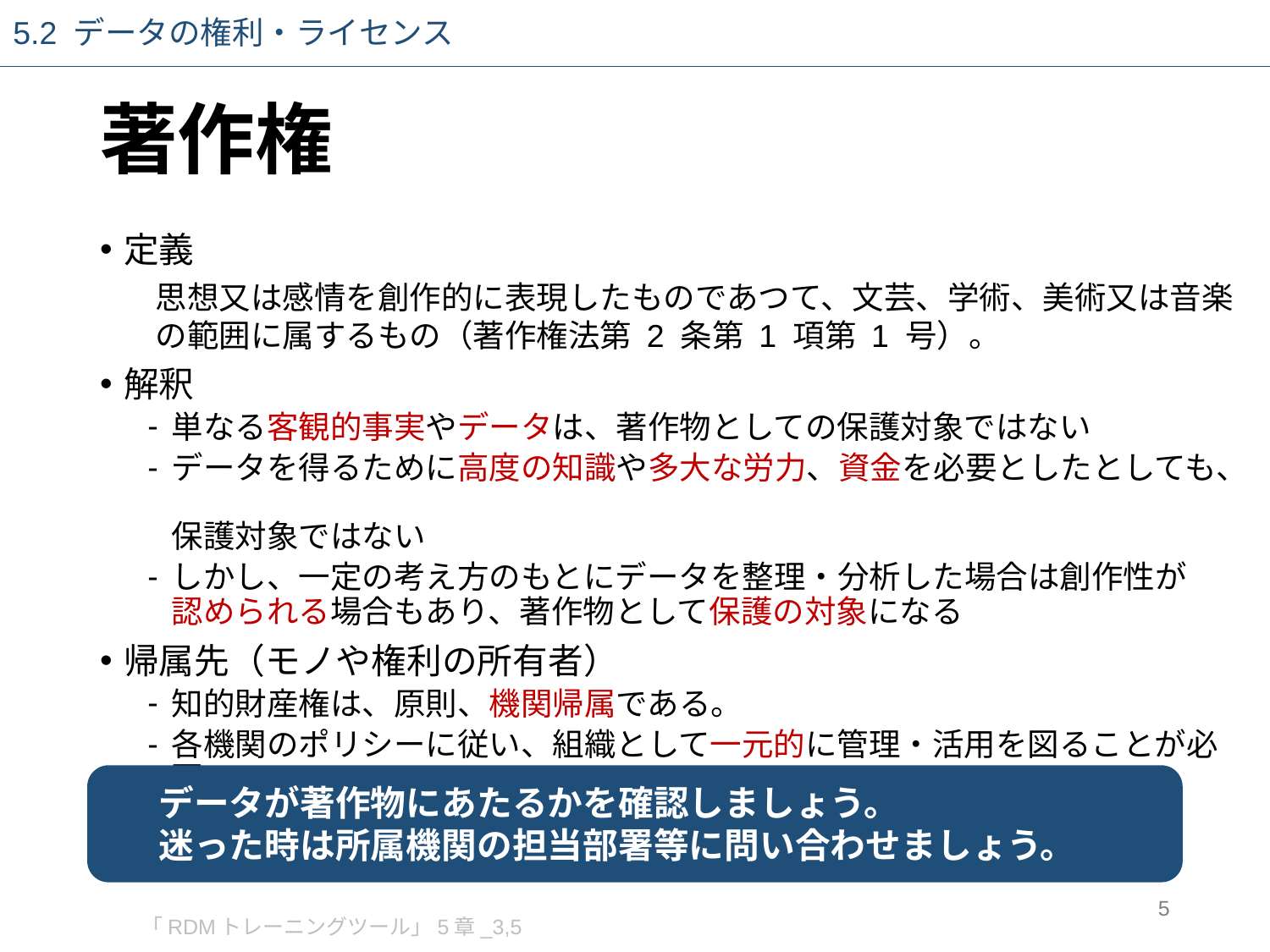

5.2 データの権利・ライセンス
# 著作権
定義
思想又は感情を創作的に表現したものであつて、文芸、学術、美術又は音楽の範囲に属するもの（著作権法第 2 条第 1 項第 1 号）。
解釈
単なる客観的事実やデータは、著作物としての保護対象ではない
データを得るために高度の知識や多大な労力、資金を必要としたとしても、
保護対象ではない
しかし、一定の考え方のもとにデータを整理・分析した場合は創作性が
認められる場合もあり、著作物として保護の対象になる
帰属先（モノや権利の所有者）
知的財産権は、原則、機関帰属である。
各機関のポリシーに従い、組織として一元的に管理・活用を図ることが必要

データが著作物にあたるかを確認しましょう。
迷った時は所属機関の担当部署等に問い合わせましょう。
5
「RDMトレーニングツール」5章_3,5